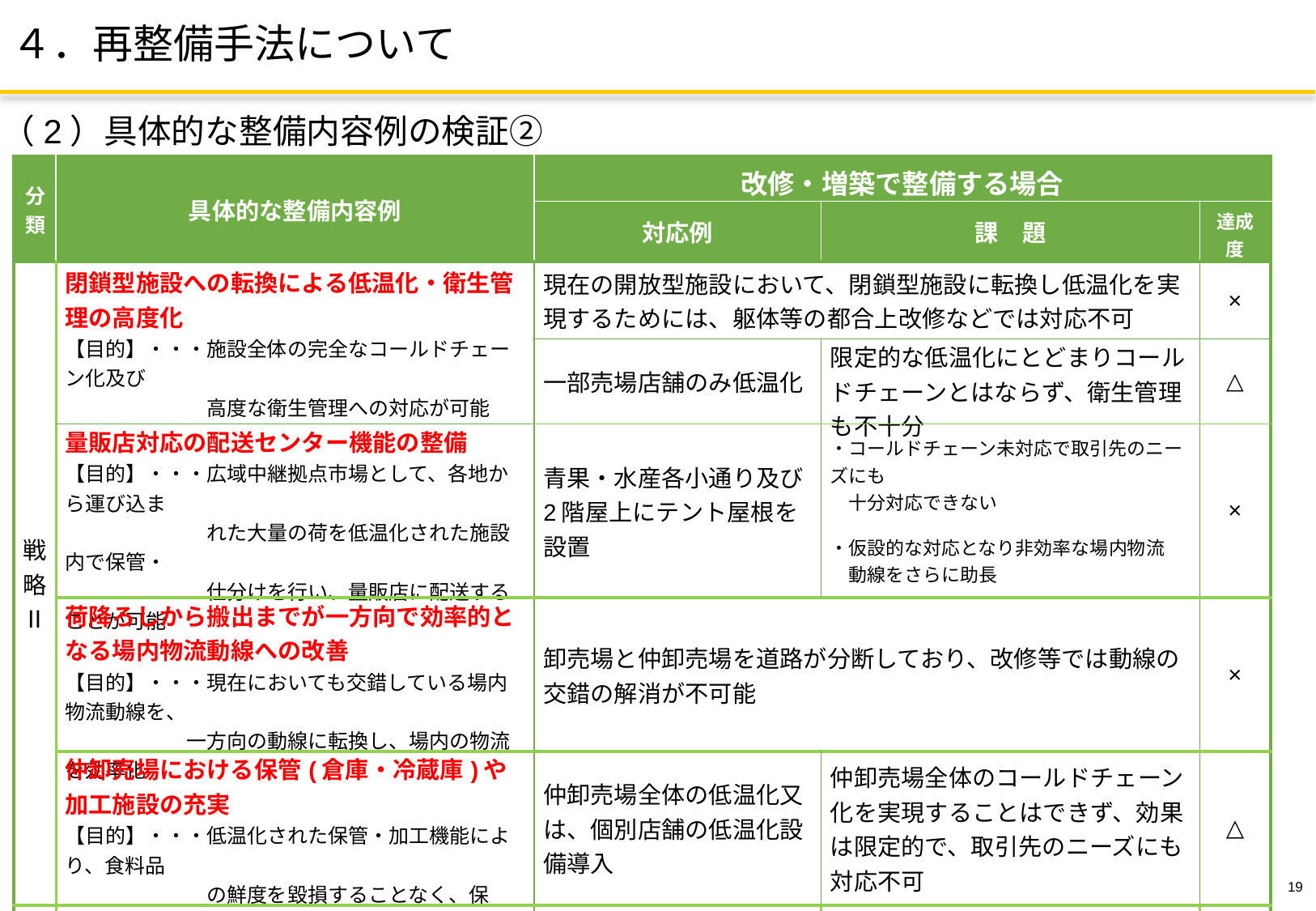

４．再整備手法について
（2）具体的な整備内容例の検証②
| 分類 | 具体的な整備内容例 | 改修・増築で整備する場合 |  |  |
| --- | --- | --- | --- | --- |
|  |  | 対応例 | 課　題 | 達成度 |
| 戦略Ⅱ | 閉鎖型施設への転換による低温化・衛生管理の高度化 【目的】・・・施設全体の完全なコールドチェーン化及び 　　　　　　　高度な衛生管理への対応が可能 | 現在の開放型施設において、閉鎖型施設に転換し低温化を実現するためには、躯体等の都合上改修などでは対応不可 |  | × |
|  |  | 一部売場店舗のみ低温化 | 限定的な低温化にとどまりコールドチェーンとはならず、衛生管理も不十分 | △ |
|  | 量販店対応の配送センター機能の整備 【目的】・・・広域中継拠点市場として、各地から運び込ま 　　　　　　　れた大量の荷を低温化された施設内で保管・ 　　　　　　　仕分けを行い、量販店に配送することが可能 | 青果・水産各小通り及び 2階屋上にテント屋根を設置 | ・コールドチェーン未対応で取引先のニーズにも 　十分対応できない ・仮設的な対応となり非効率な場内物流 　動線をさらに助長 | × |
|  | 荷降ろしから搬出までが一方向で効率的となる場内物流動線への改善 【目的】・・・現在においても交錯している場内物流動線を、 　　　　　　一方向の動線に転換し、場内の物流を効率化 | 卸売場と仲卸売場を道路が分断しており、改修等では動線の 交錯の解消が不可能 |  | × |
|  | 仲卸売場における保管(倉庫・冷蔵庫)や加工施設の充実 【目的】・・・低温化された保管・加工機能により、食料品　 　　　　　　　の鮮度を毀損することなく、保管・加工が可能 | 仲卸売場全体の低温化又は、個別店舗の低温化設備導入 | 仲卸売場全体のコールドチェーン化を実現することはできず、効果は限定的で、取引先のニーズにも対応不可 | △ |
| 戦略Ⅲ | 屋上を利用した太陽光発電の導入 【目的】・・・再生可能エネルギーを使用することにより、 　　　　　　　環境に配慮した施設の実現が可能 | 屋上の一部に 太陽光パネルを設置 | 躯体の強化や費用対効果の検証 | △ |
|  | 燃料電池による自家発電設備の増強 【目的】・・・自然災害の発生時などでも、市場機能の 　　　　　　　維持が可能 | 燃料電池発電設備の増設 | なし | ○ |
|  |
| --- |
| 分類 | 番 号 | 具体的な整備内容例 | 改修・増築での対応について |  |
| --- | --- | --- | --- | --- |
|  |  |  | 可否 | 整備内容・課題 |
| 戦略Ⅰ |  | 荷を大量に捌ける低温化されたトラックバースの設置 | △ | （内容）青果・水産小通り及び、２階屋上 　　　　　　にテントを設置 （課題）場内動線の更なる混在化を招き、 　　　　　　効果が不十分 |
|  |  | 量販店対応の低温化された配送センター機能 | △ |  |
|  |  | 買荷のピッキングスペースの確保 | △ |  |
|  |  | 一方向で効率的な場内動線への改善 | × | （課題）荷降ろし場が卸・仲卸売場を分断 　　　　　　しており改善は不可能 |
|  |  | 最新の情報通信技術等の活用による自動保管施設 | △ | （内容）複数温度帯低（定）温自動保 　　　　　　管庫施設の設置 （課題）活用地のねん出の必要性に加え 　　　　　　場内物流の効率化が不十分 |
| 戦略Ⅱ |  | 閉鎖型施設によるコールドチェーン・HACCP対応 | × | （課題）施設全体の閉鎖型対応は不可能 |
|  |  | 仲卸売場のコールドチェーン、加工施設の衛生管理機能の強化 | △ | （内容）仲卸売場全体低（定）温化又 　　　　　　は個別低（定）温化 （課題）多額の費用が必要なことに加え、 　　　　　　低（定）温効果が不十分 |
|  |  | 保管（倉庫・冷蔵庫棟）・加工施設の拡大、強化 | △ |  |
| 戦略 Ⅲ |  | 屋上を利用した太陽光発電の導入や自家発電設備の増強 | 〇 | （内容）太陽光発電装置設置、燃料電池 　　　　　　発電設備増設 |
19